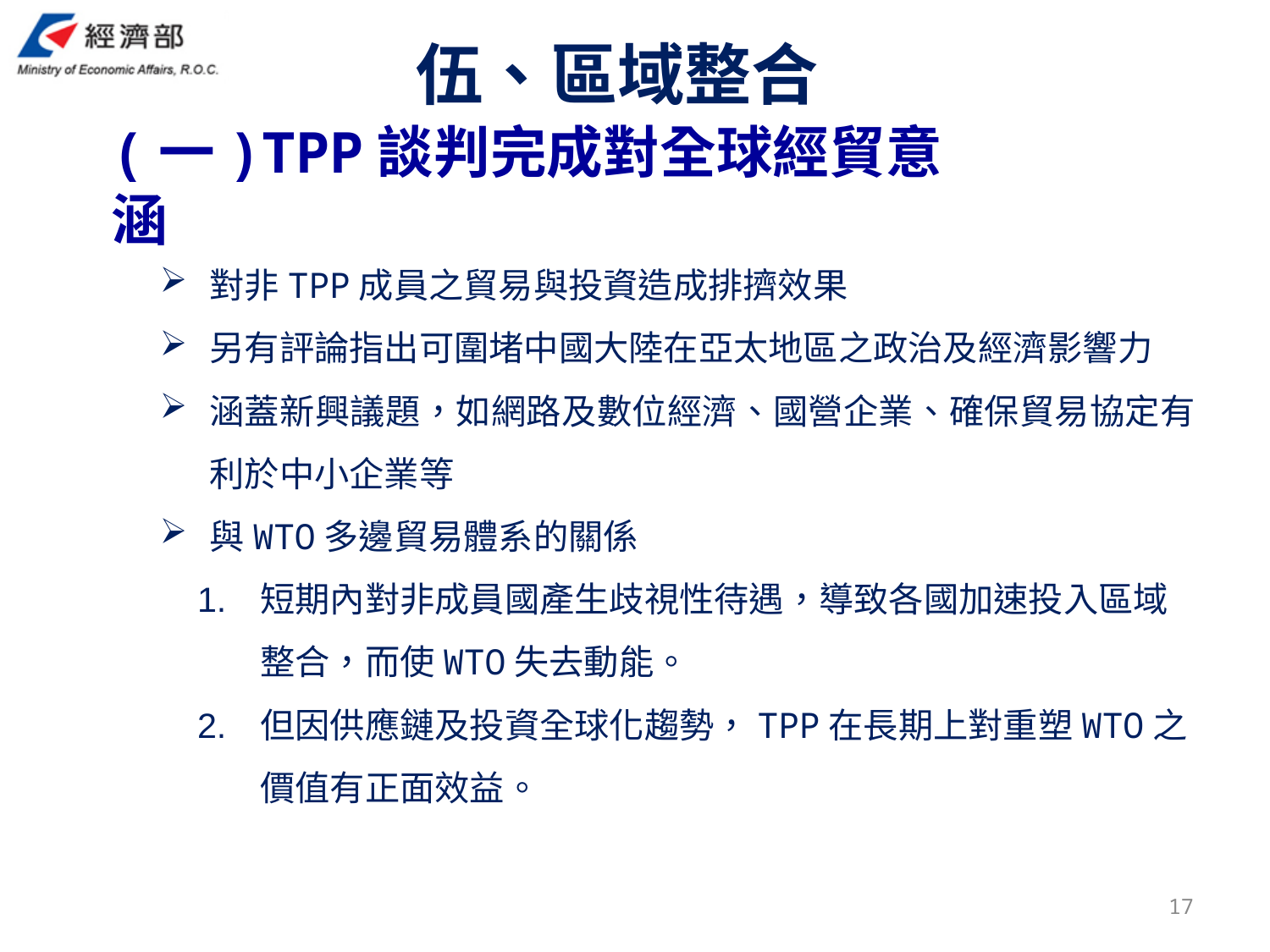

伍、區域整合
# (一)TPP談判完成對全球經貿意涵
對非TPP成員之貿易與投資造成排擠效果
另有評論指出可圍堵中國大陸在亞太地區之政治及經濟影響力
涵蓋新興議題，如網路及數位經濟、國營企業、確保貿易協定有利於中小企業等
與WTO多邊貿易體系的關係
短期內對非成員國產生歧視性待遇，導致各國加速投入區域整合，而使WTO失去動能。
但因供應鏈及投資全球化趨勢，TPP在長期上對重塑WTO之價值有正面效益。

17